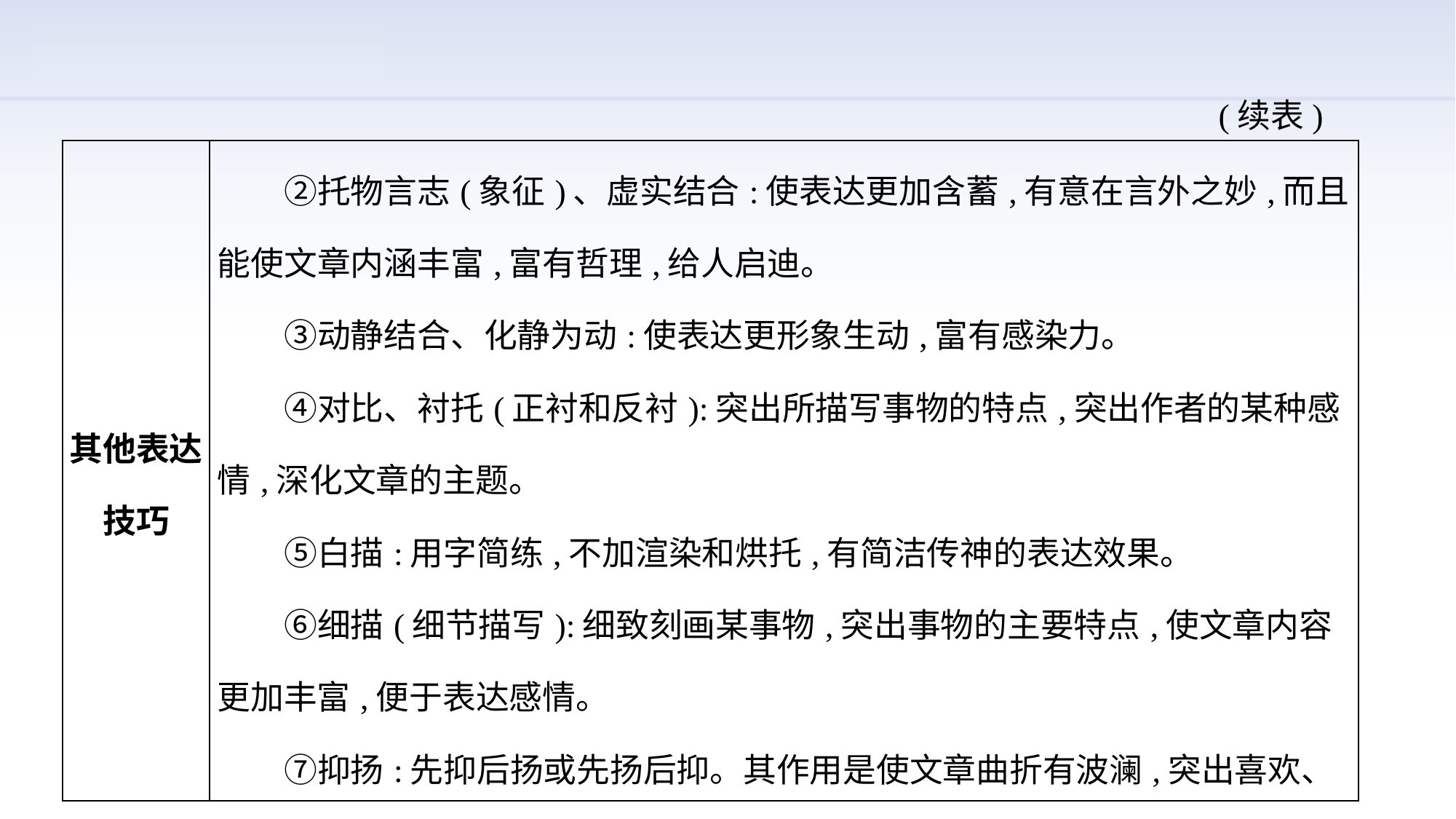

(续表)
| 其他表达技巧 | ②托物言志(象征)、虚实结合:使表达更加含蓄,有意在言外之妙,而且能使文章内涵丰富,富有哲理,给人启迪。 　　③动静结合、化静为动:使表达更形象生动,富有感染力。 　　④对比、衬托(正衬和反衬):突出所描写事物的特点,突出作者的某种感情,深化文章的主题。 　　⑤白描:用字简练,不加渲染和烘托,有简洁传神的表达效果。 　　⑥细描(细节描写):细致刻画某事物,突出事物的主要特点,使文章内容更加丰富,便于表达感情。 　　⑦抑扬:先抑后扬或先扬后抑。其作用是使文章曲折有波澜,突出喜欢、赞美或批评、讽刺的感情。另外还有以小见大、侧面烘托、点面结合、以点带面等表达技巧。 |
| --- | --- |